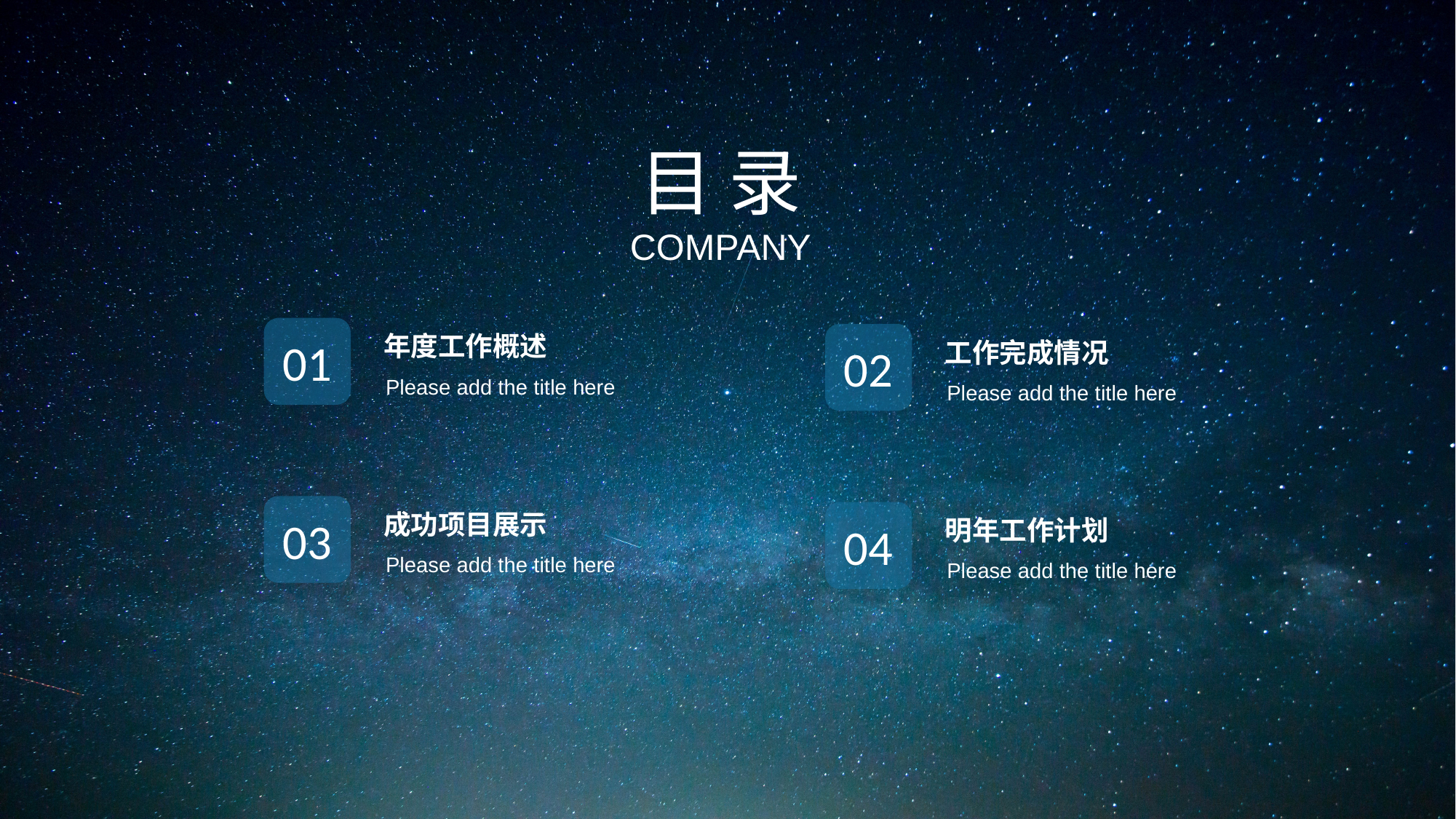

目 录
COMPANY

年度工作概述
01
工作完成情况
02
Please add the title here
Please add the title here

成功项目展示
03
明年工作计划
04
Please add the title here
Please add the title here